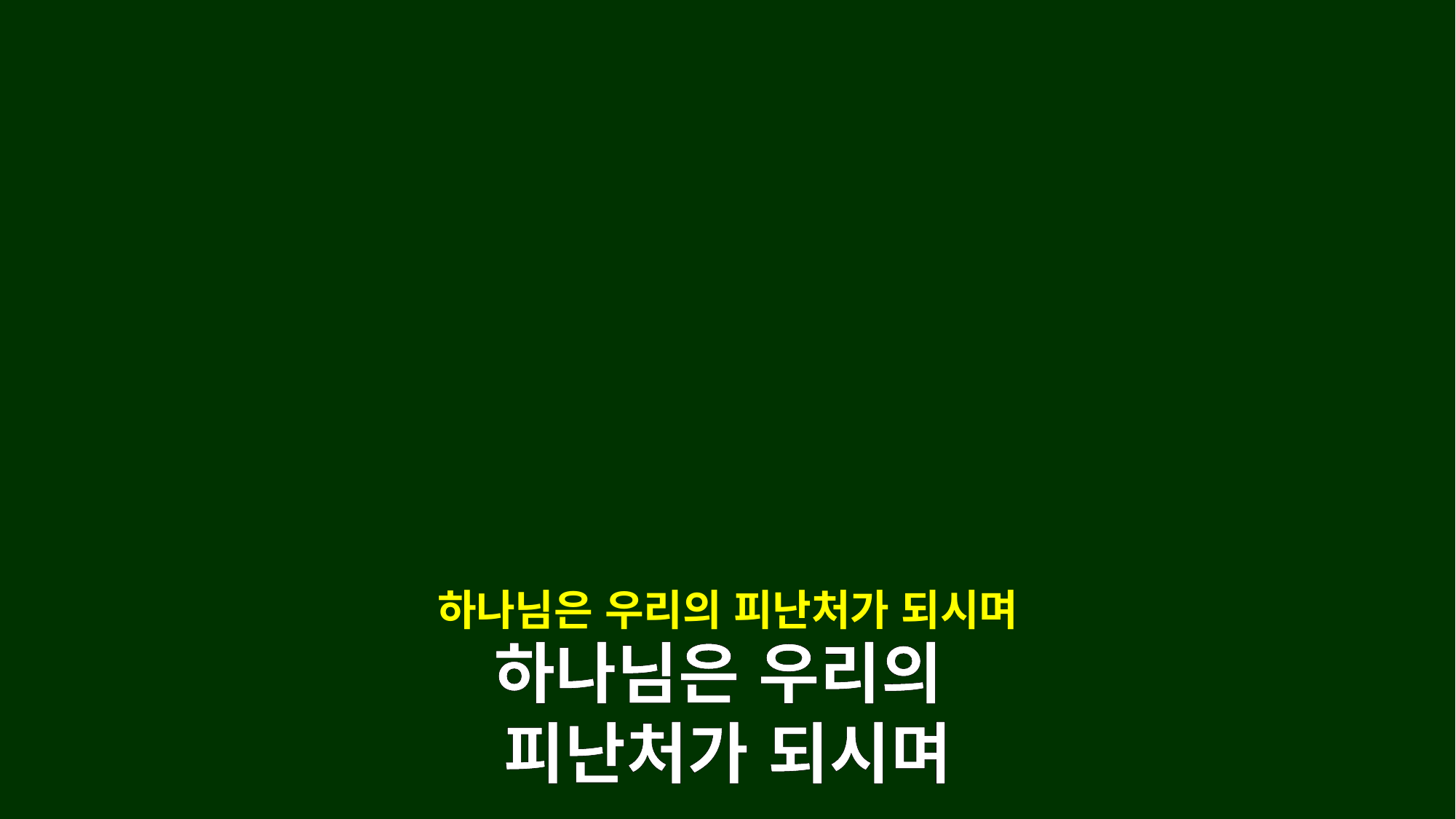

하나님은 우리의 피난처가 되시며
하나님은 우리의
피난처가 되시며